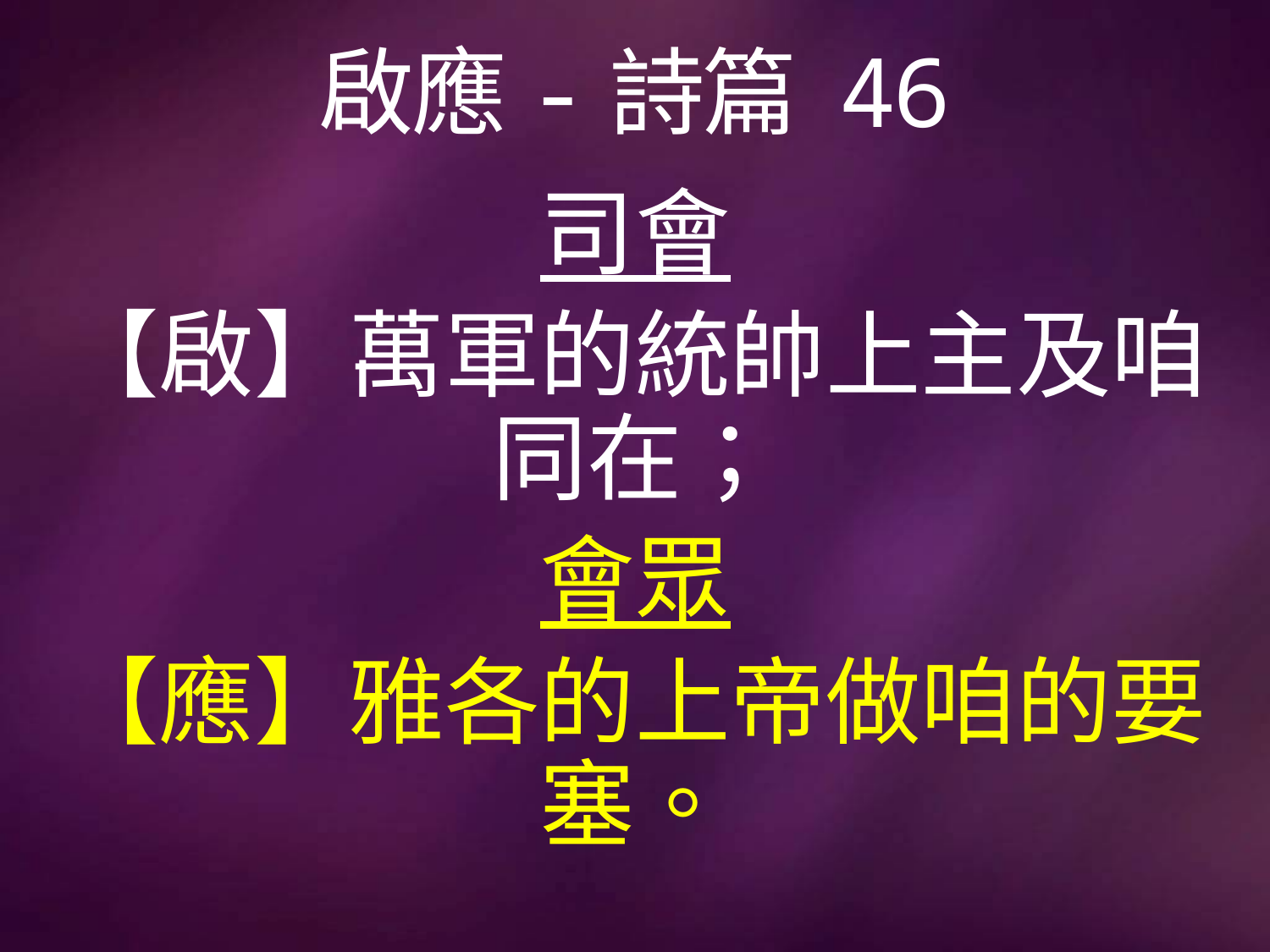

# 啟應-詩篇 46
司會
【啟】萬軍的統帥上主及咱同在；
會眾
【應】雅各的上帝做咱的要塞。